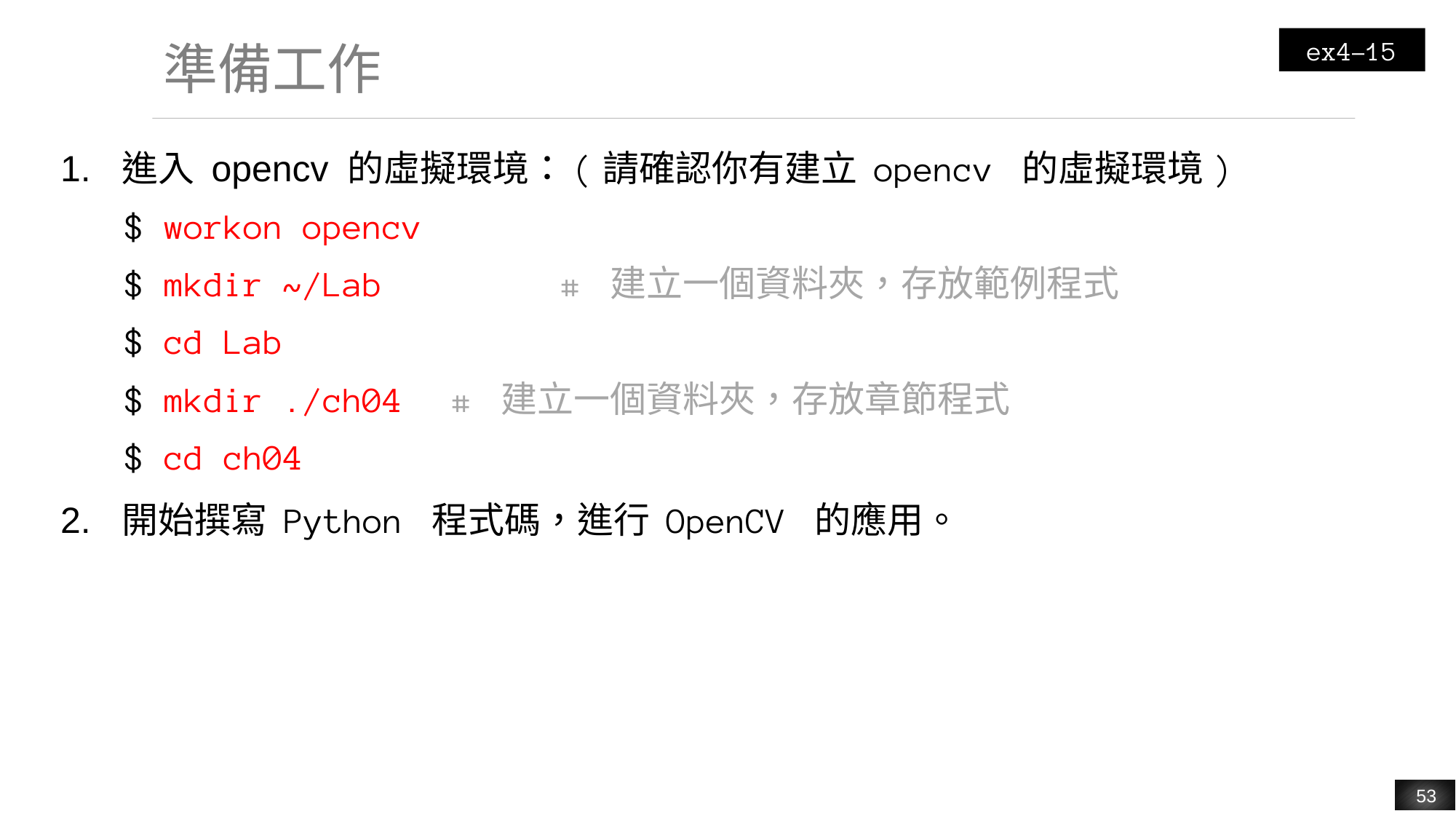

ex4-15
# 準備工作
進入 opencv 的虛擬環境：(請確認你有建立 opencv 的虛擬環境)
$ workon opencv
$ mkdir ~/Lab		# 建立一個資料夾，存放範例程式
$ cd Lab
$ mkdir ./ch04	# 建立一個資料夾，存放章節程式
$ cd ch04
開始撰寫 Python 程式碼，進行 OpenCV 的應用。